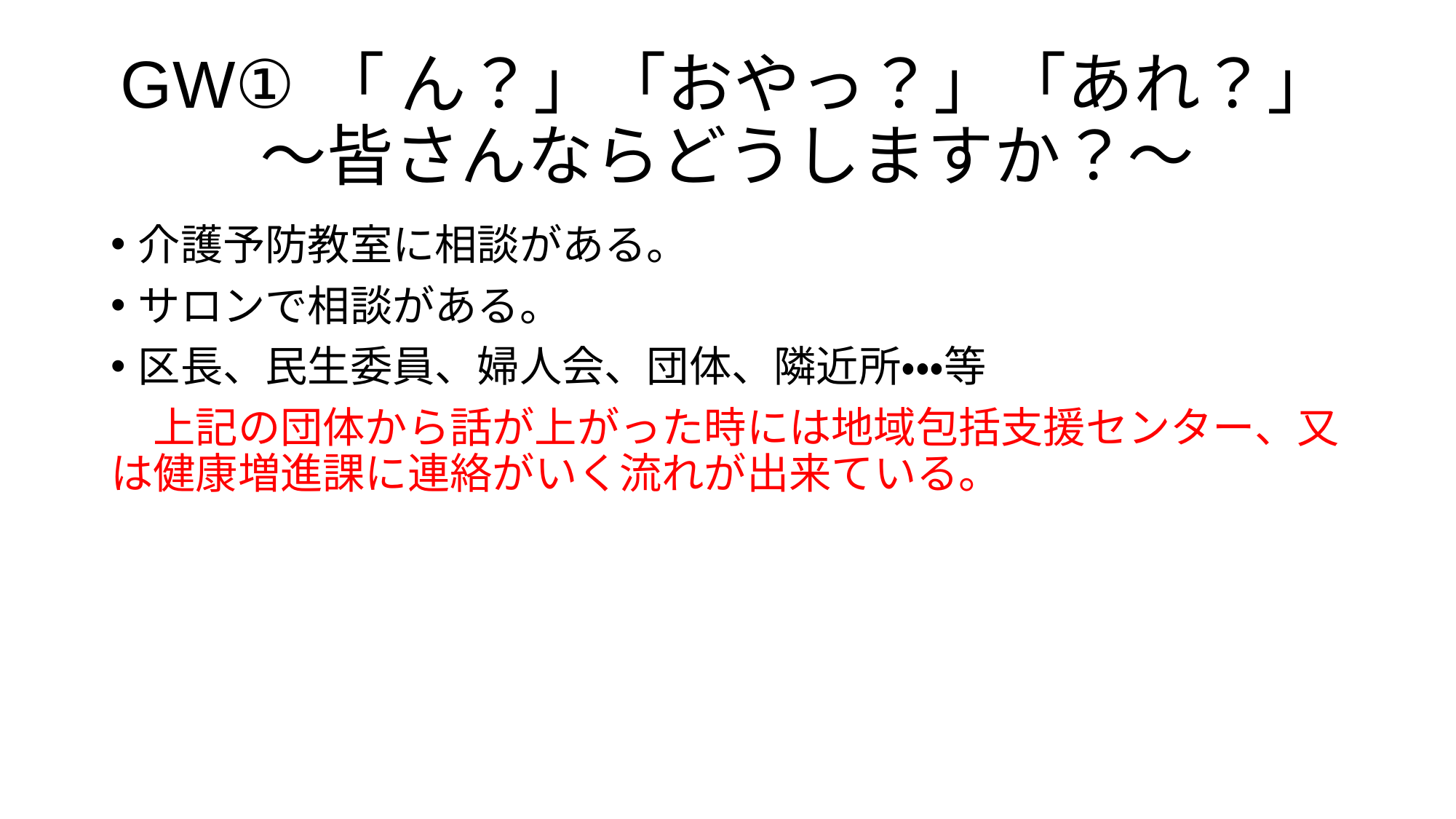

# GW①「 ん？」「おやっ？」「あれ？」 ～皆さんならどうしますか？～
介護予防教室に相談がある。
サロンで相談がある。
区長、民生委員、婦人会、団体、隣近所・・・等
　上記の団体から話が上がった時には地域包括支援センター、又は健康増進課に連絡がいく流れが出来ている。